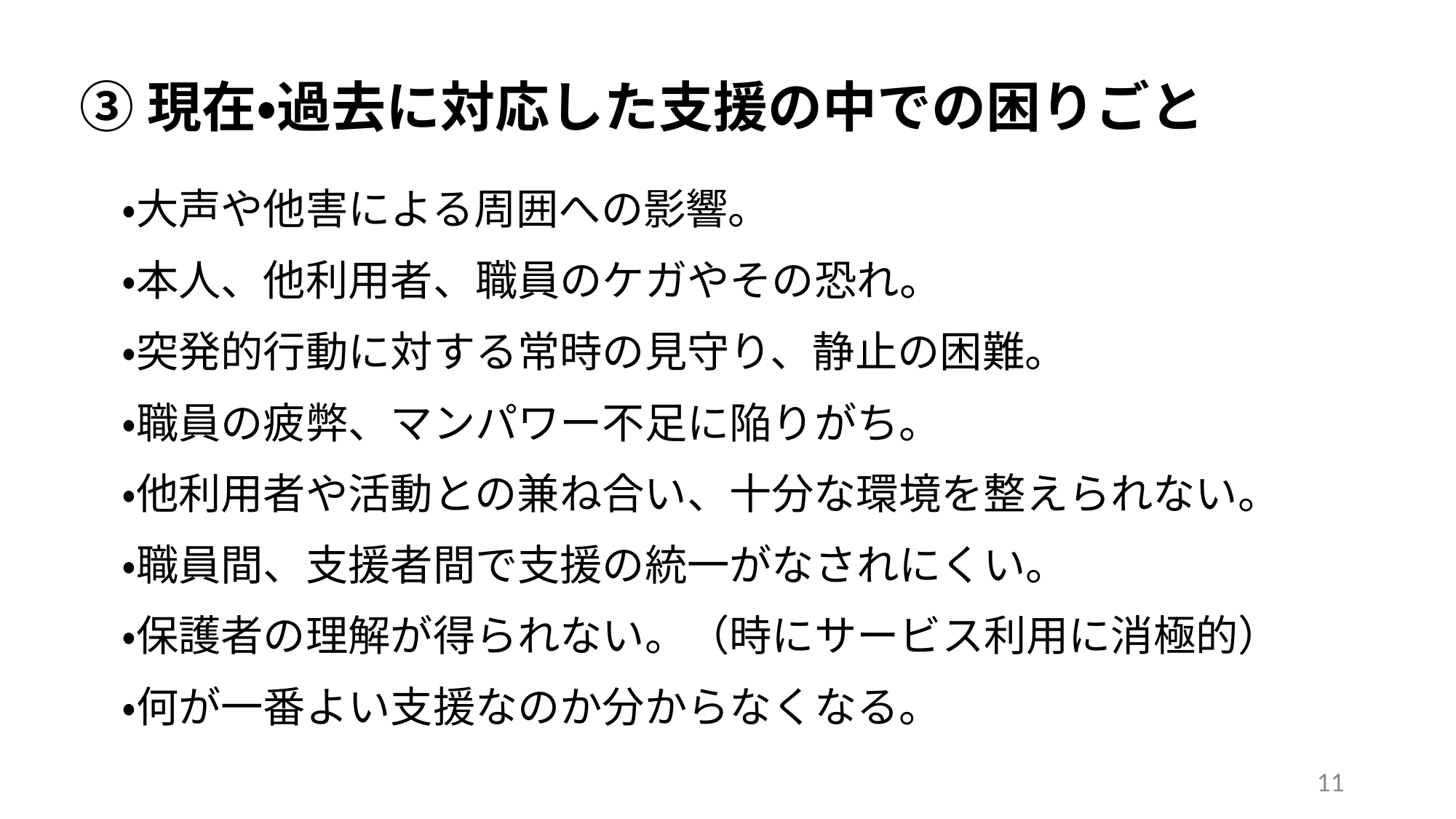

# ③現在・過去に対応した支援の中での困りごと
・大声や他害による周囲への影響。
・本人、他利用者、職員のケガやその恐れ。
・突発的行動に対する常時の見守り、静止の困難。
・職員の疲弊、マンパワー不足に陥りがち。
・他利用者や活動との兼ね合い、十分な環境を整えられない。
・職員間、支援者間で支援の統一がなされにくい。
・保護者の理解が得られない。（時にサービス利用に消極的）
・何が一番よい支援なのか分からなくなる。
11